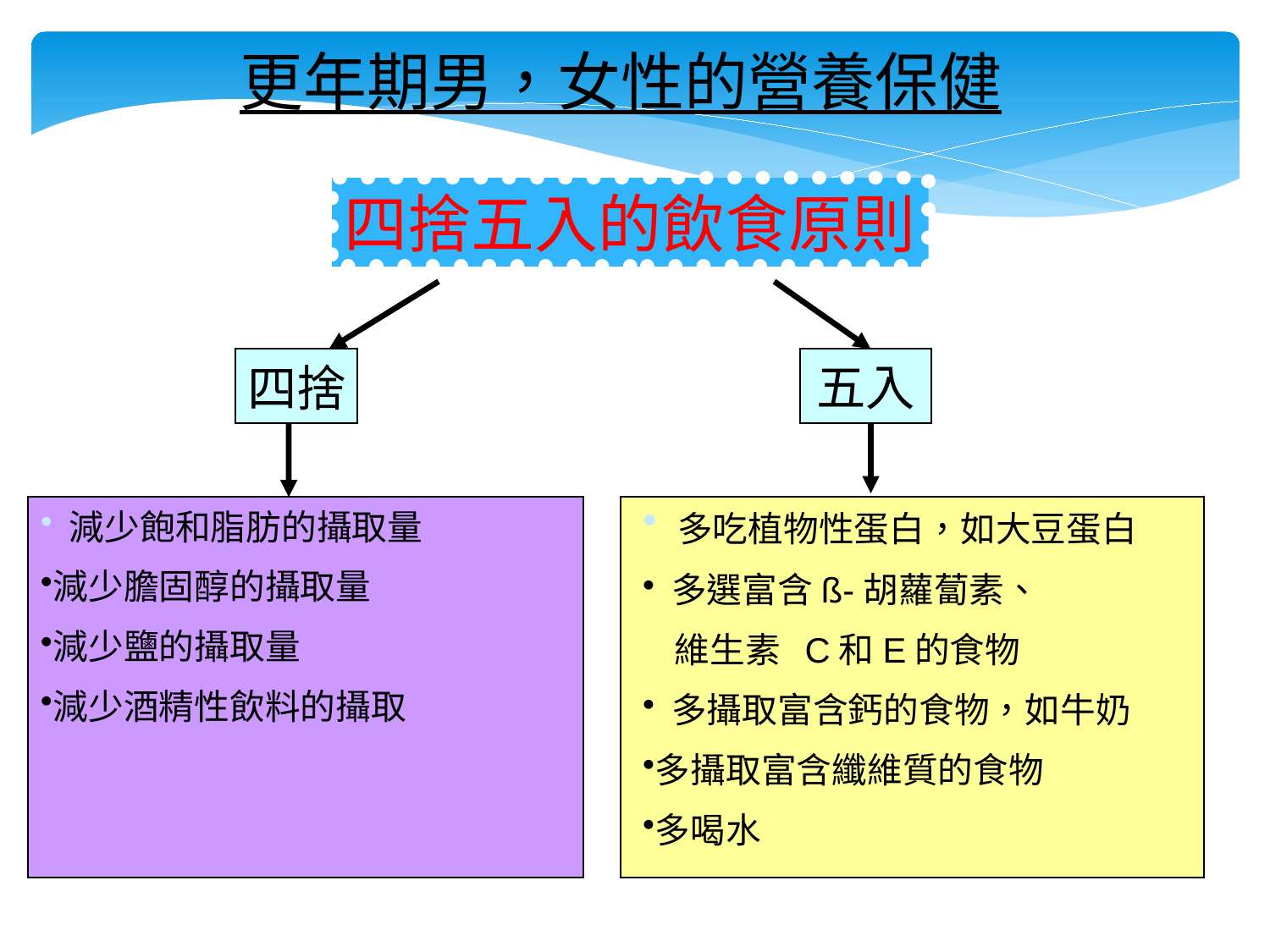

更年期男，女性的營養保健
四捨五入的飲食原則

五入
四捨

 多吃植物性蛋白，如大豆蛋白
 多選富含ß-胡蘿蔔素、
   維生素  C和E的食物
 多攝取富含鈣的食物，如牛奶
多攝取富含纖維質的食物
多喝水

 減少飽和脂肪的攝取量
減少膽固醇的攝取量
減少鹽的攝取量
減少酒精性飲料的攝取